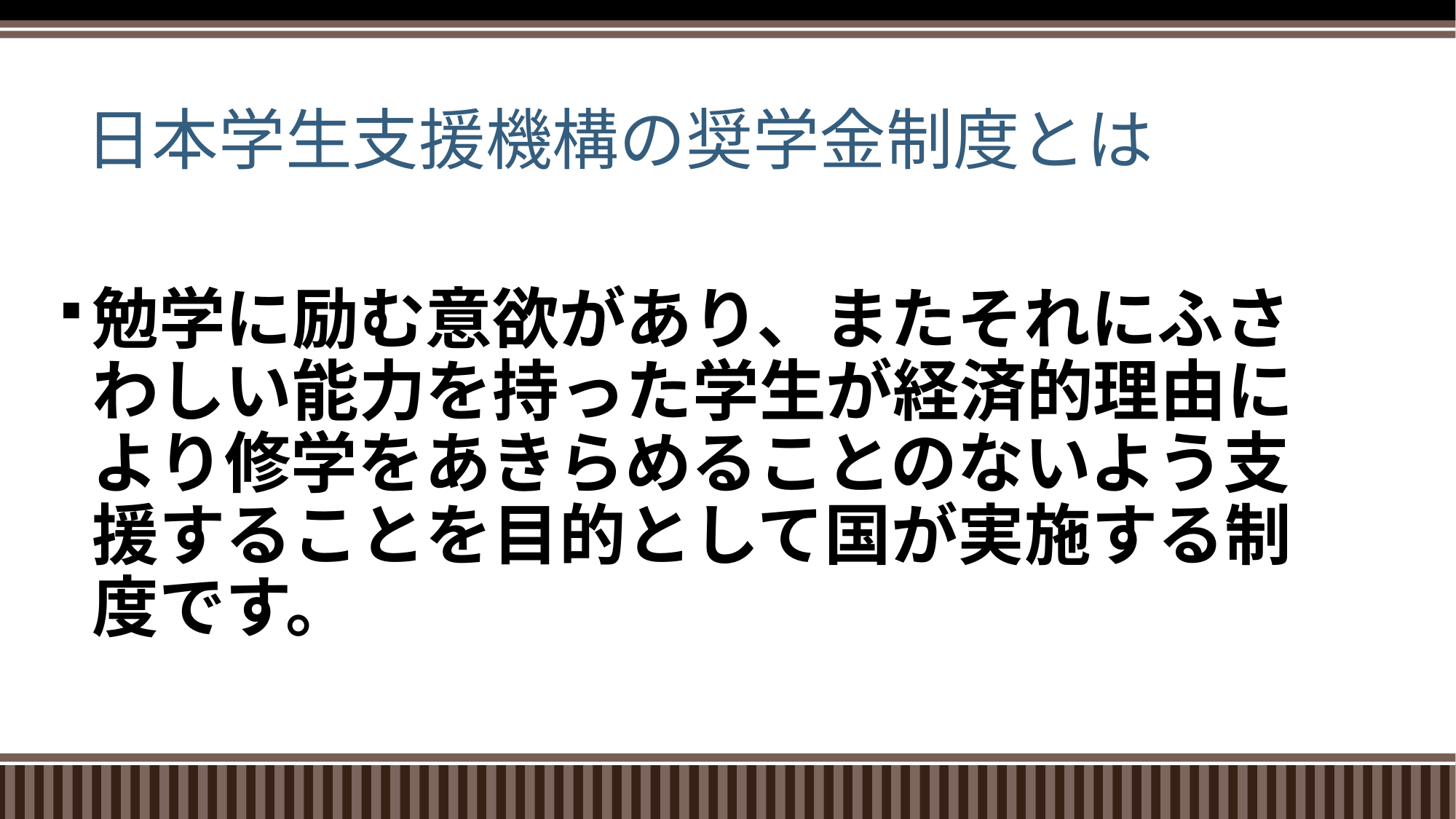

# 日本学生支援機構の奨学金制度とは
勉学に励む意欲があり、またそれにふさわしい能力を持った学生が経済的理由により修学をあきらめることのないよう支援することを目的として国が実施する制度です。